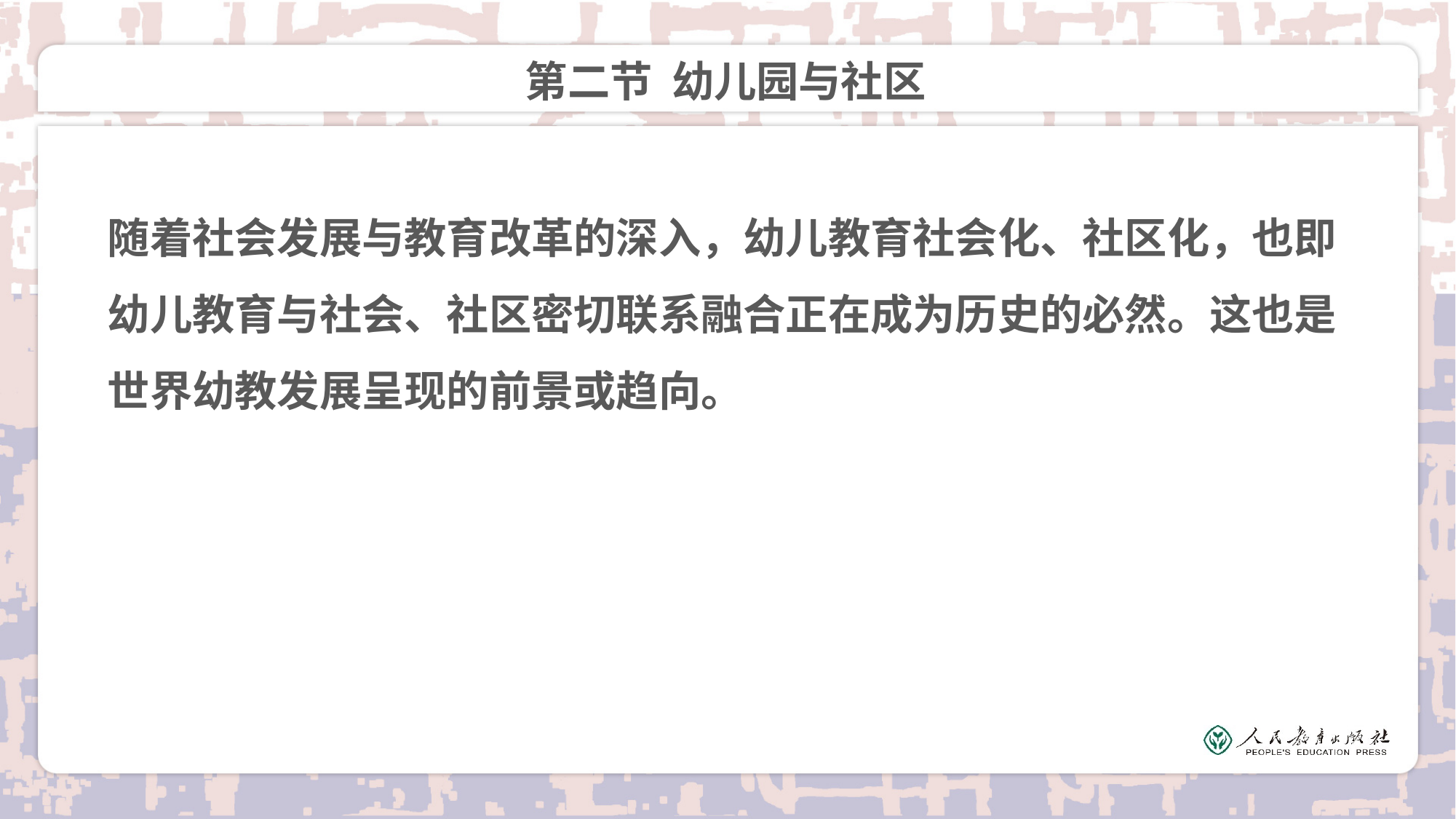

# 第二节  幼儿园与社区
随着社会发展与教育改革的深入，幼儿教育社会化、社区化，也即幼儿教育与社会、社区密切联系融合正在成为历史的必然。这也是世界幼教发展呈现的前景或趋向。